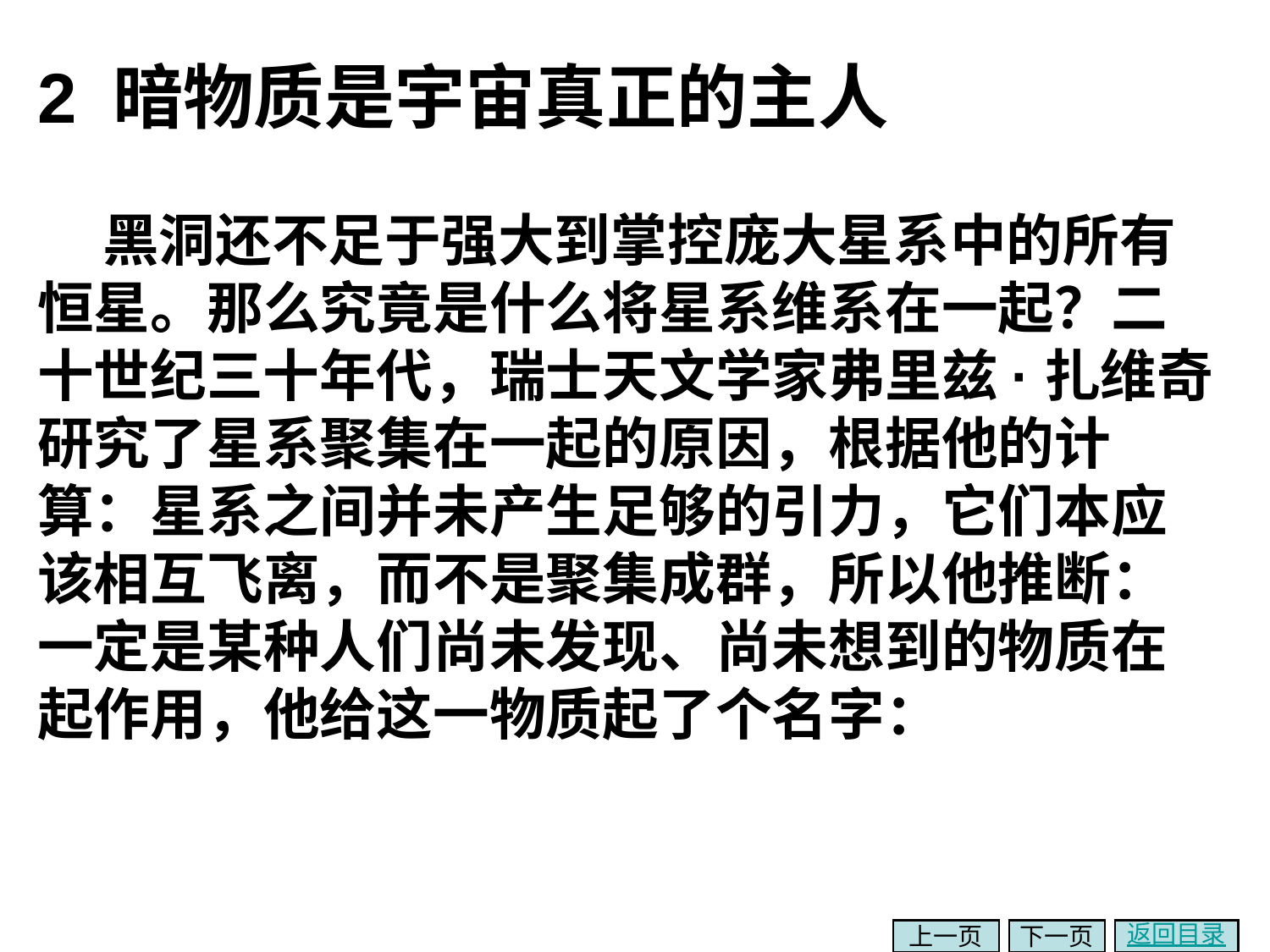

2 暗物质是宇宙真正的主人

    黑洞还不足于强大到掌控庞大星系中的所有恒星。那么究竟是什么将星系维系在一起？二十世纪三十年代，瑞士天文学家弗里兹·扎维奇研究了星系聚集在一起的原因，根据他的计算：星系之间并未产生足够的引力，它们本应该相互飞离，而不是聚集成群，所以他推断：一定是某种人们尚未发现、尚未想到的物质在起作用，他给这一物质起了个名字：
上一页
下一页
返回目录